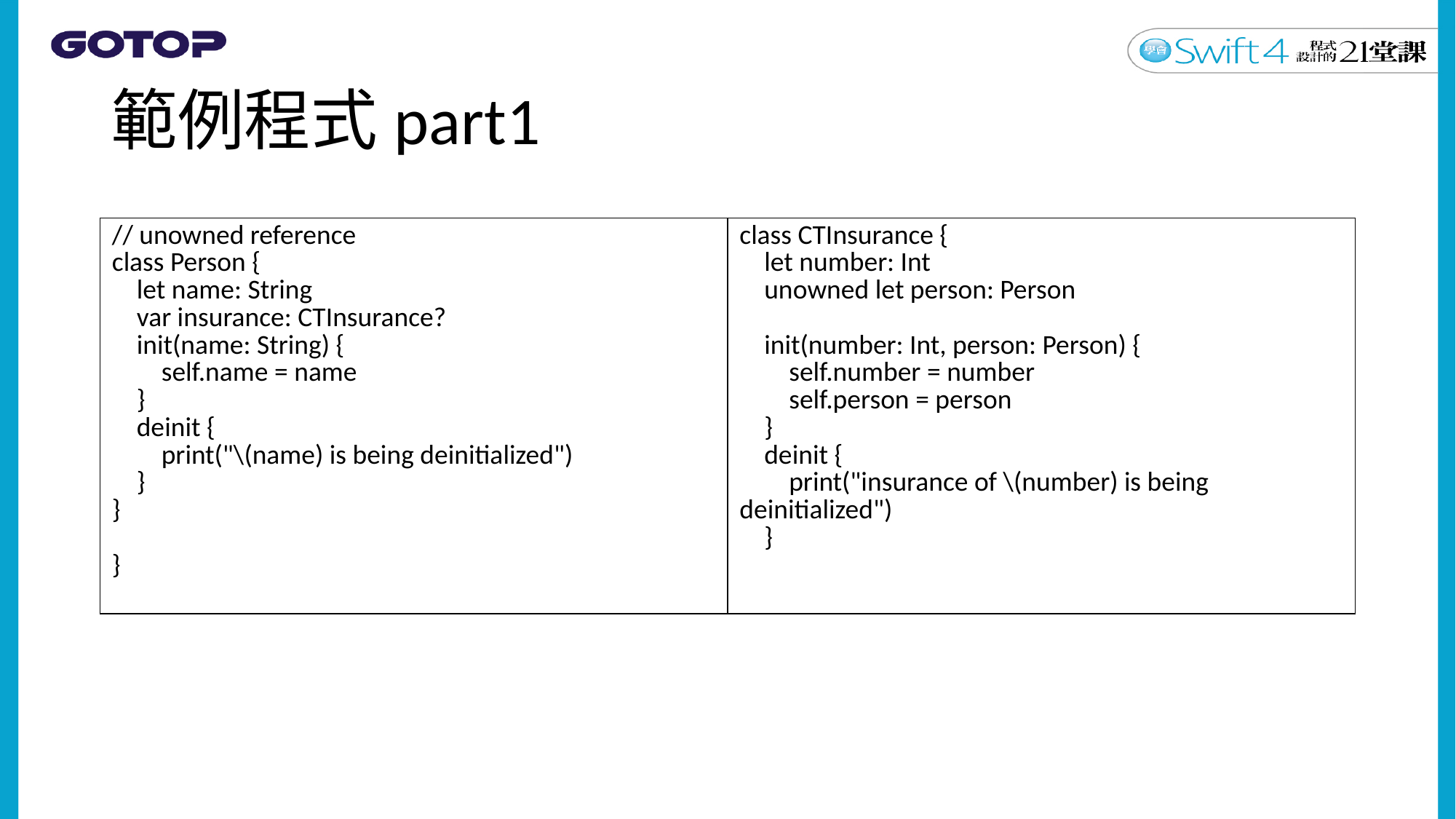

# 範例程式part1
| // unowned reference class Person { let name: String var insurance: CTInsurance? init(name: String) { self.name = name } deinit { print("\(name) is being deinitialized") } } } | class CTInsurance { let number: Int unowned let person: Person init(number: Int, person: Person) { self.number = number self.person = person } deinit { print("insurance of \(number) is being deinitialized") } |
| --- | --- |